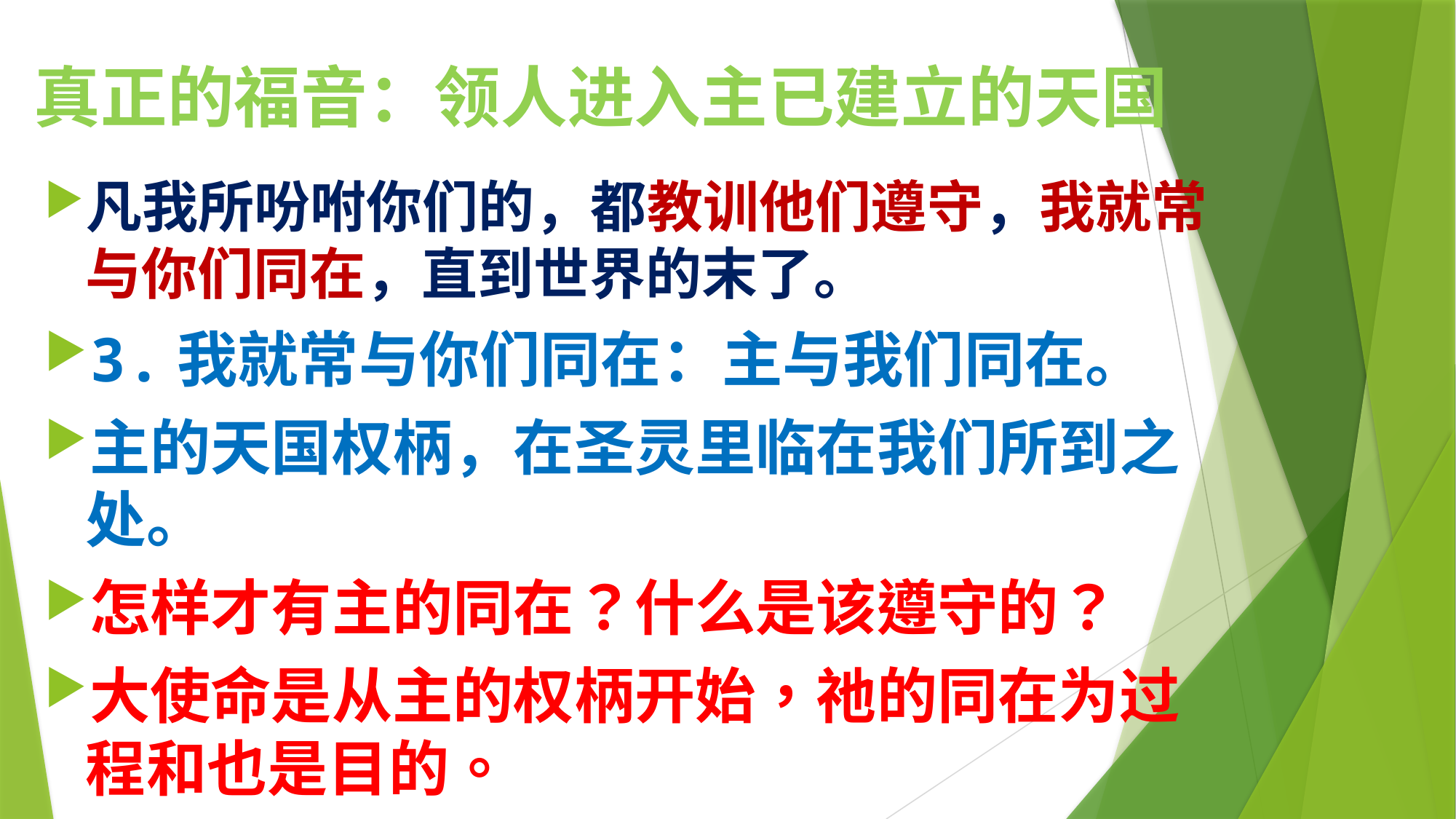

# 真正的福音：领人进入主已建立的天国
凡我所吩咐你们的，都教训他们遵守，我就常与你们同在，直到世界的末了。
3.我就常与你们同在：主与我们同在。
主的天国权柄，在圣灵里临在我们所到之处。
怎样才有主的同在？什么是该遵守的？
大使命是从主的权柄开始，祂的同在为过程和也是目的。